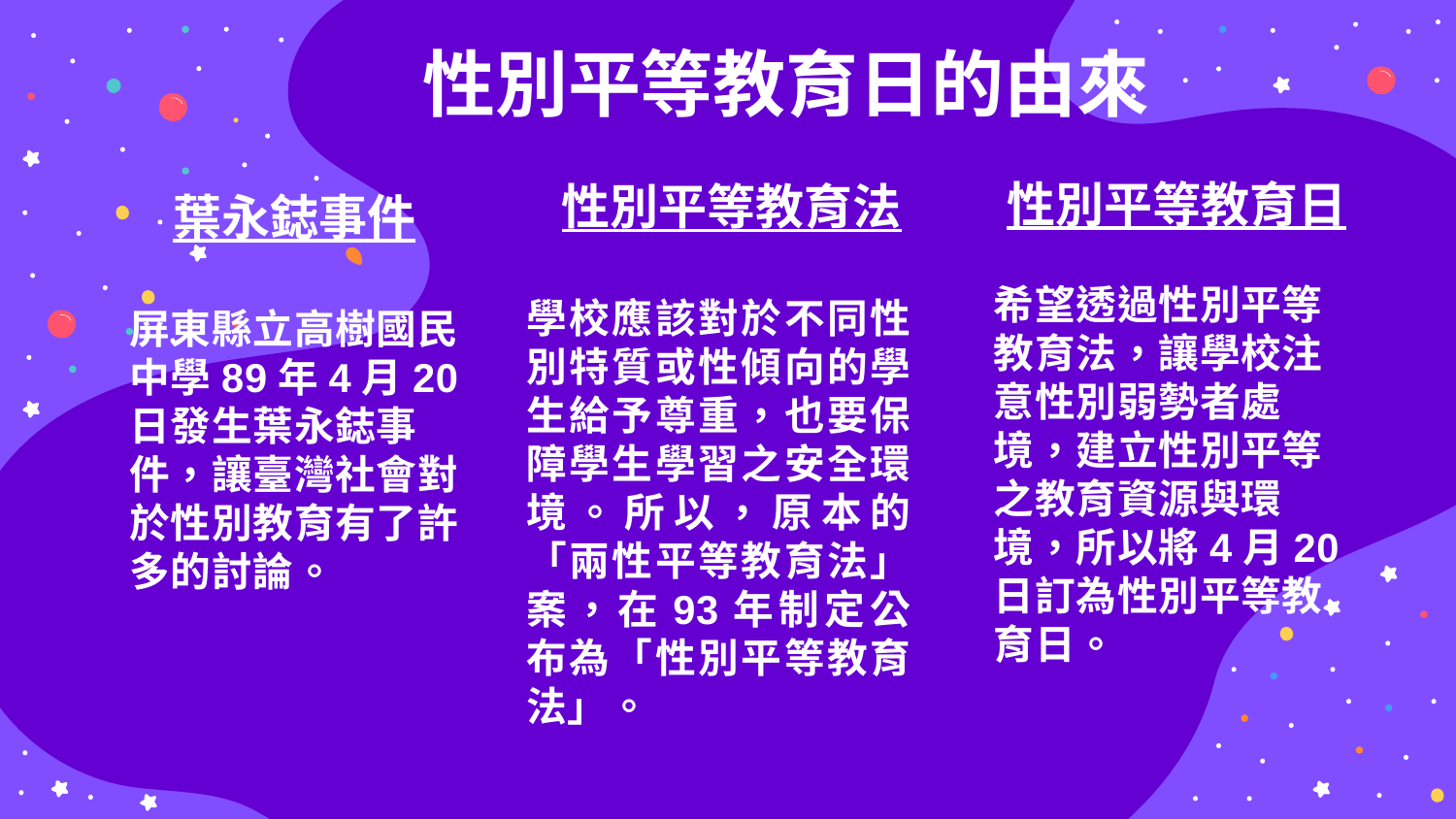

性別平等教育日的由來
性別平等教育日
性別平等教育法
葉永鋕事件
希望透過性別平等教育法，讓學校注意性別弱勢者處境，建立性別平等之教育資源與環境，所以將4月20日訂為性別平等教育日。
學校應該對於不同性別特質或性傾向的學生給予尊重，也要保障學生學習之安全環境。所以，原本的「兩性平等教育法」案，在93年制定公布為「性別平等教育法」。
屏東縣立高樹國民中學89年4月20日發生葉永鋕事件，讓臺灣社會對於性別教育有了許多的討論。